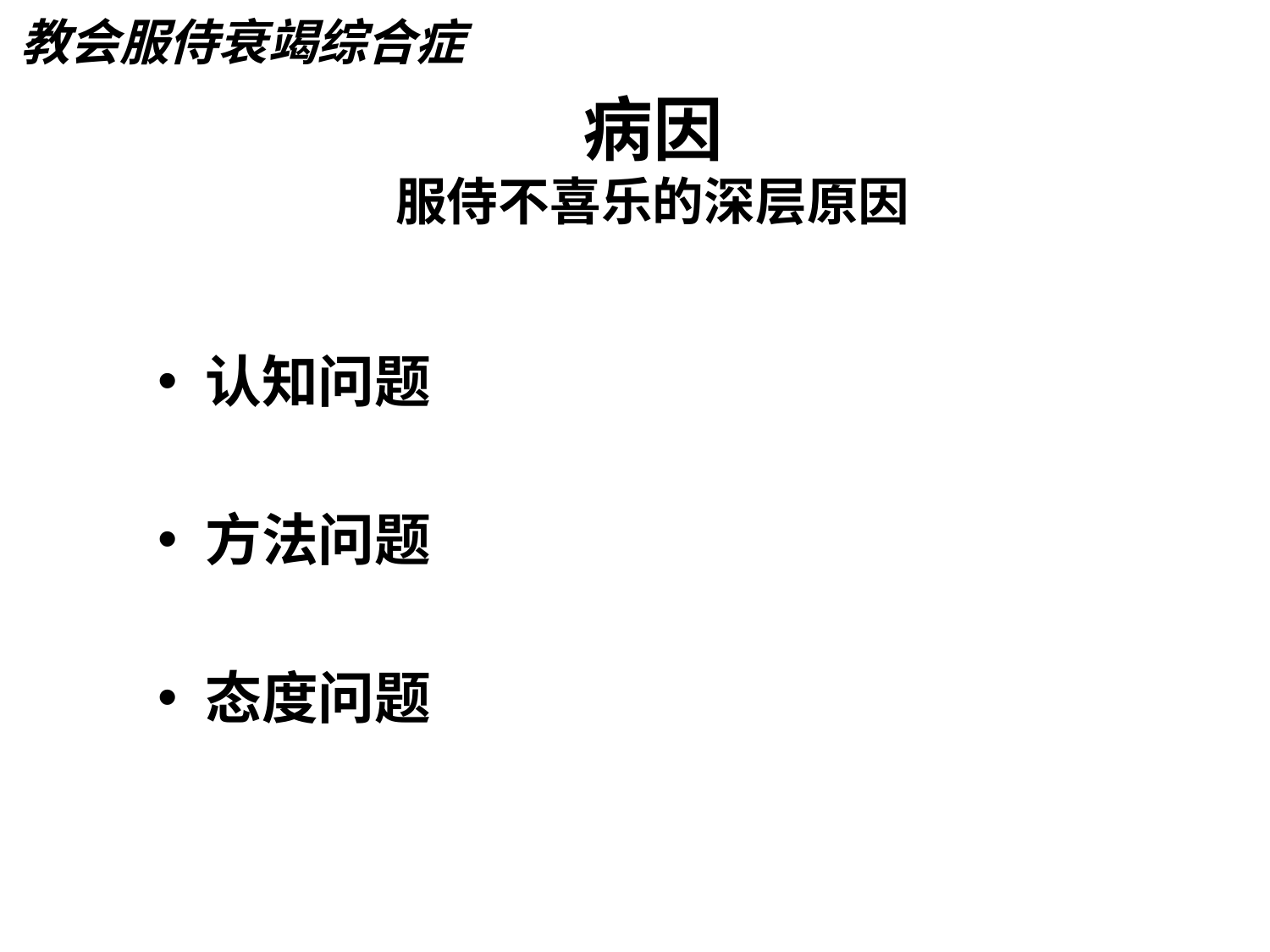

教会服侍衰竭综合症
# 病因 服侍不喜乐的深层原因
认知问题

方法问题

态度问题